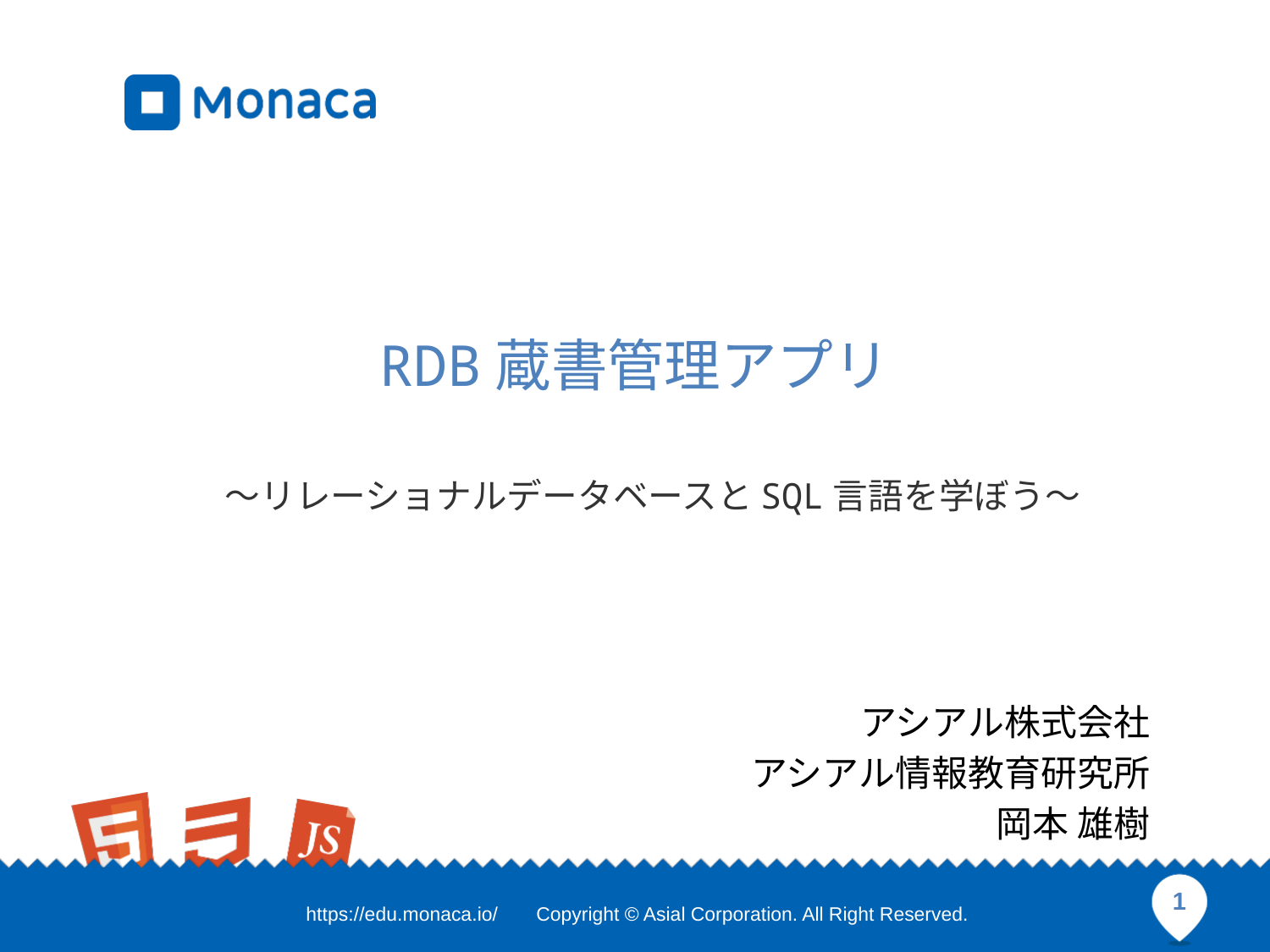

# RDB蔵書管理アプリ 　～リレーショナルデータベースとSQL言語を学ぼう～
アシアル株式会社
アシアル情報教育研究所
岡本 雄樹